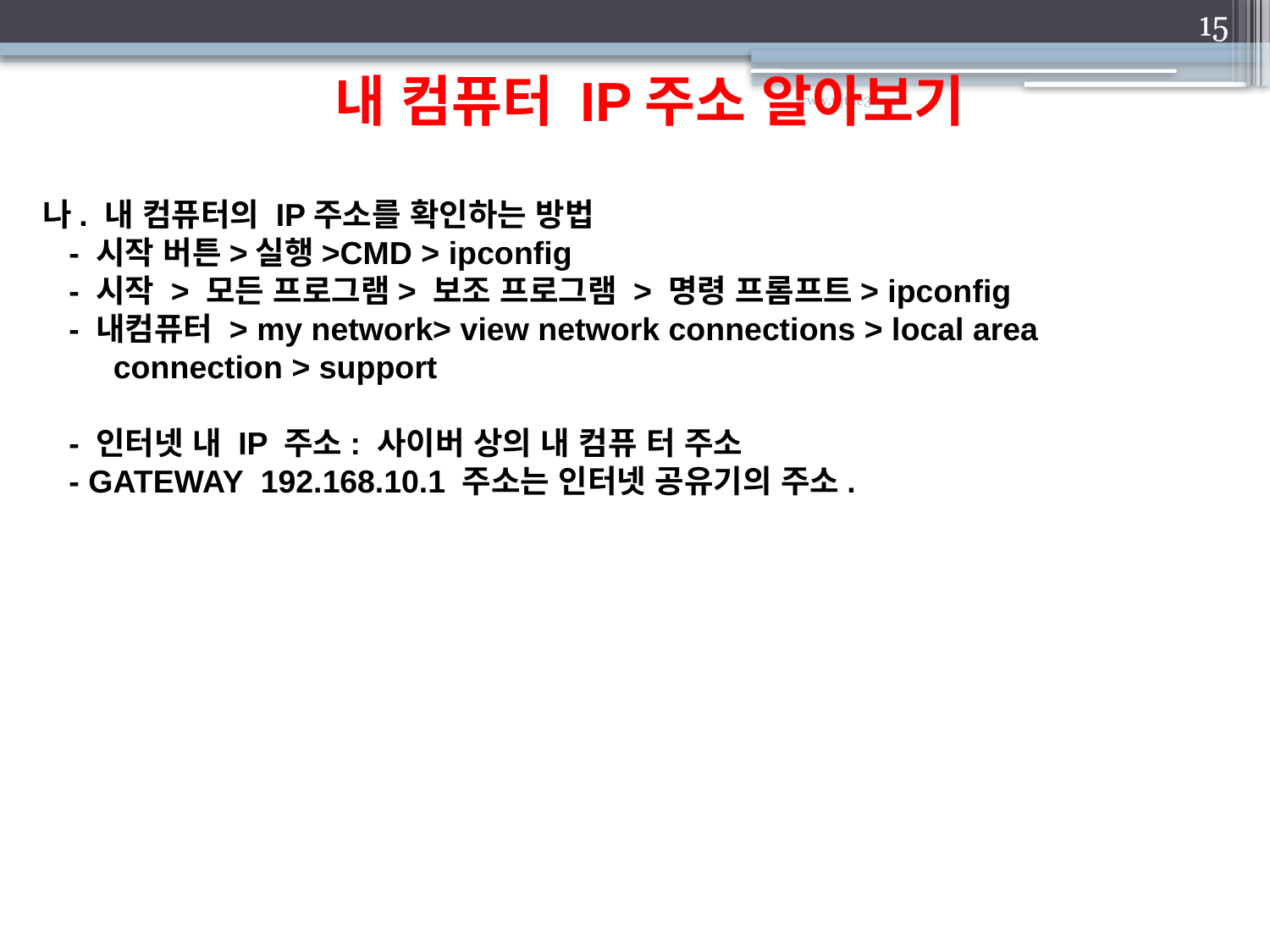

15
내 컴퓨터 IP주소 알아보기
www.pjthe3.com
나. 내 컴퓨터의 IP주소를 확인하는 방법
   - 시작 버튼>실행>CMD > ipconfig
   - 시작 > 모든 프로그램> 보조 프로그램 > 명령 프롬프트> ipconfig
   - 내컴퓨터 > my network> view network connections > local area
        connection > support

   - 인터넷 내 IP 주소: 사이버 상의 내 컴퓨 터 주소
   - GATEWAY  192.168.10.1 주소는 인터넷 공유기의 주소.